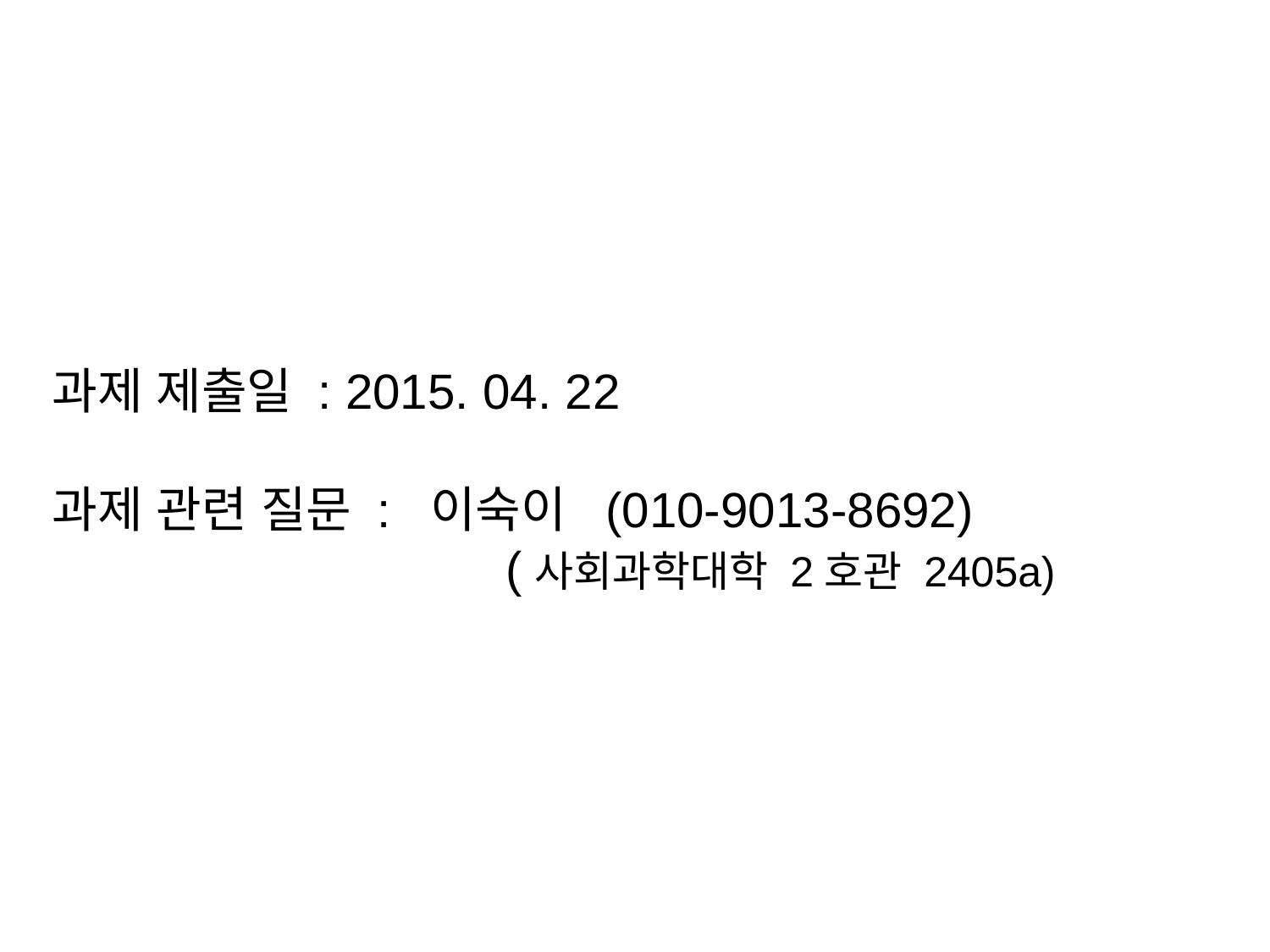

과제 제출일 : 2015. 04. 22

과제 관련 질문 :  이숙이  (010-9013-8692)
                                 (사회과학대학 2호관 2405a)